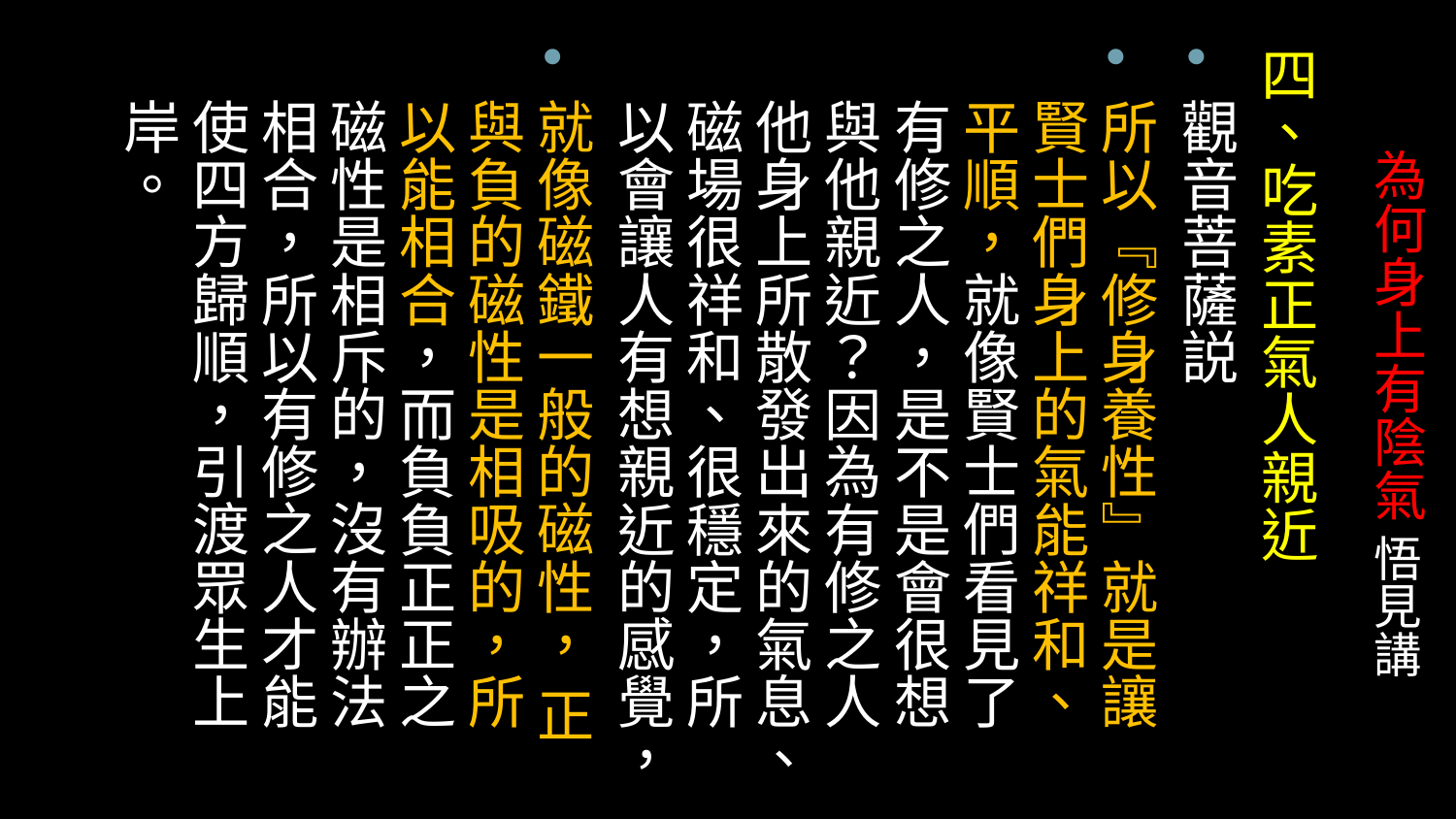

四、吃素正氣人親近
觀音菩薩説
所以『修身養性』就是讓賢士們身上的氣能祥和、平順，就像賢士們看見了有修之人，是不是會很想與他親近？因為有修之人他身上所散發出來的氣息、磁場很祥和、很穩定，所以會讓人有想親近的感覺，
就像磁鐵一般的磁性， 正與負的磁性是相吸的，所以能相合，而負負正正之磁性是相斥的，沒有辦法相合，所以有修之人才能使四方歸順，引渡眾生上岸。

# 為何身上有陰氣 悟見講